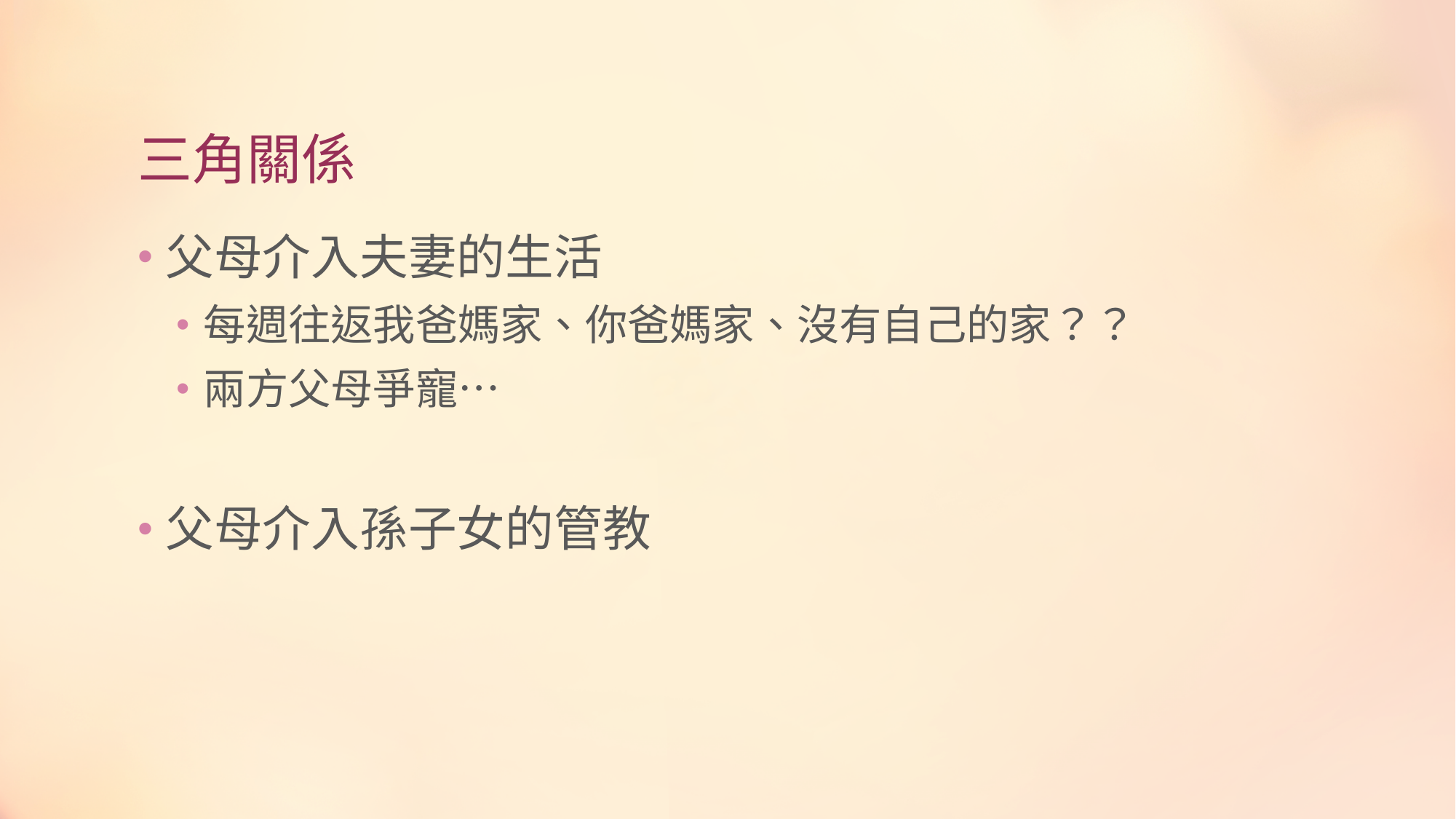

# 三角關係
父母介入夫妻的生活
每週往返我爸媽家、你爸媽家、沒有自己的家？？
兩方父母爭寵…

父母介入孫子女的管教